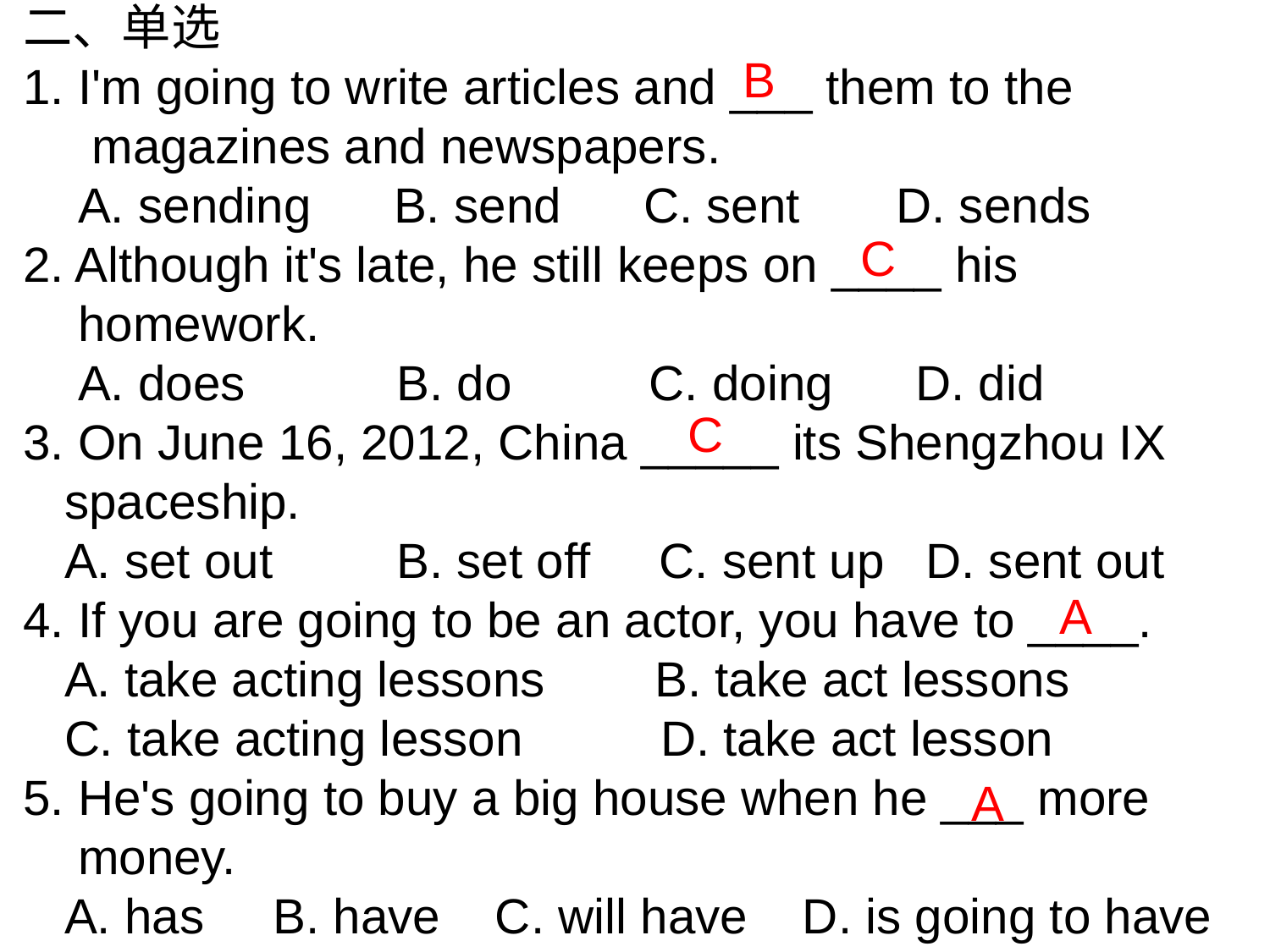

二、单选
1. I'm going to write articles and ___ them to the
     magazines and newspapers.
    A. sending      B. send      C. sent       D. sends
2. Although it's late, he still keeps on ____ his
    homework.
    A. does           B. do          C. doing      D. did
3. On June 16, 2012, China _____ its Shengzhou IX
   spaceship.
   A. set out         B. set off     C. sent up   D. sent out
4. If you are going to be an actor, you have to ____.
   A. take acting lessons        B. take act lessons
   C. take acting lesson          D. take act lesson
5. He's going to buy a big house when he ___ more
    money.
   A. has     B. have    C. will have    D. is going to have
B
C
C
A
A